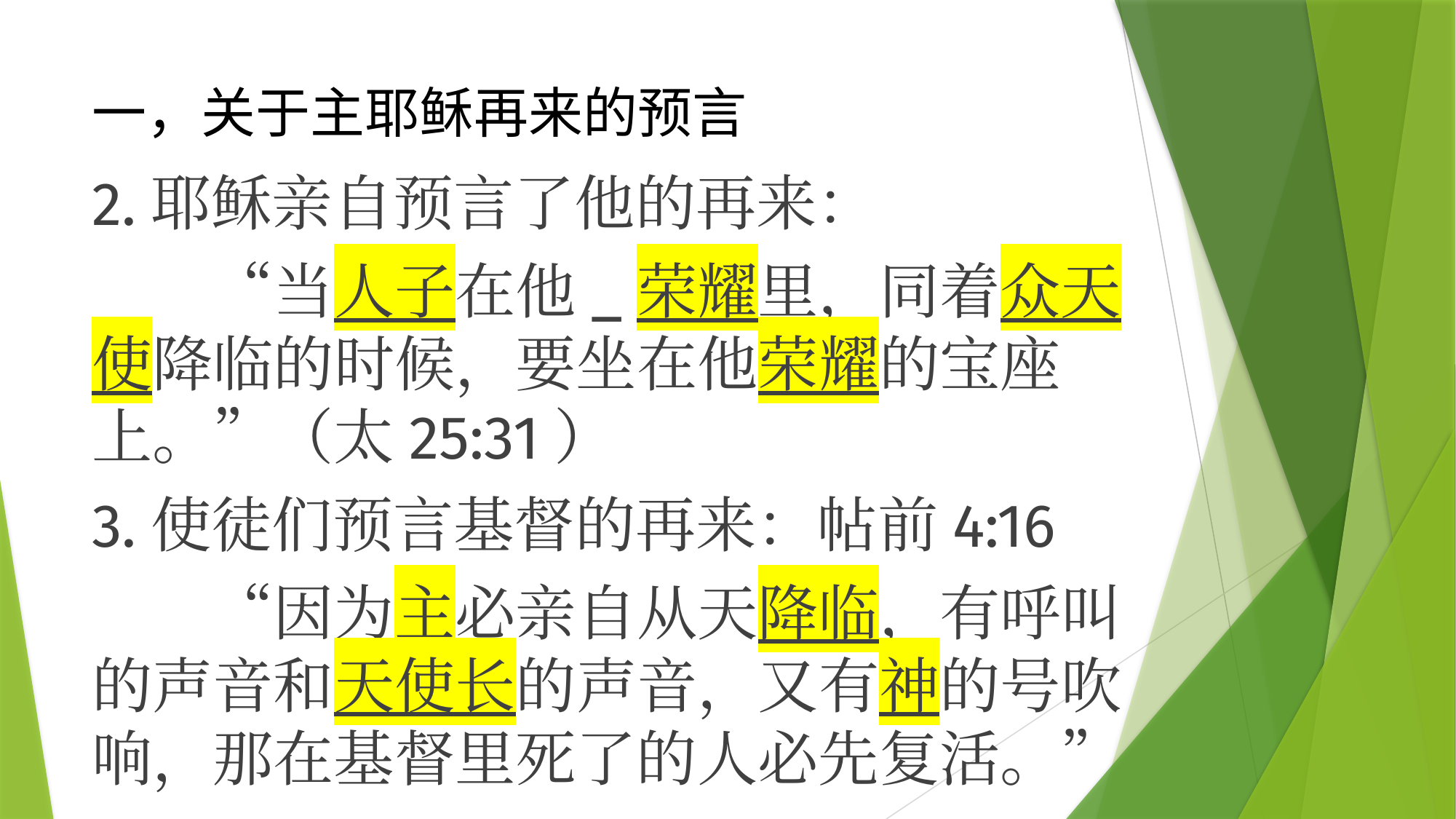

# 一，关于主耶稣再来的预言
2.耶稣亲自预言了他的再来：
　　“当人子在他_荣耀里，同着众天使降临的时候，要坐在他荣耀的宝座上。”（太25:31）
3.使徒们预言基督的再来：帖前4:16
　　“因为主必亲自从天降临，有呼叫的声音和天使长的声音，又有神的号吹响，那在基督里死了的人必先复活。”